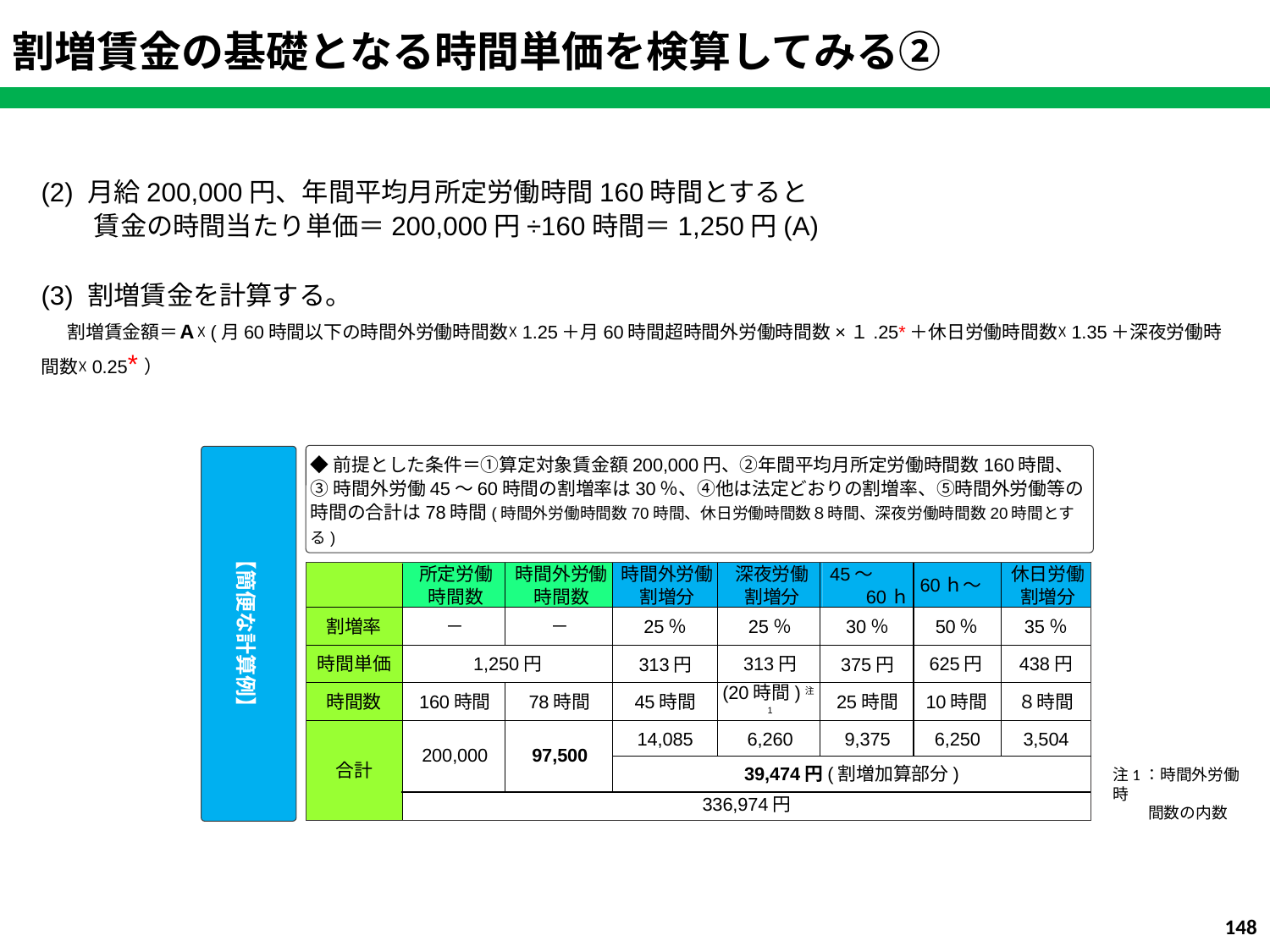

割増賃金の基礎となる時間単価を検算してみる②

(2) 月給200,000円、年間平均月所定労働時間160時間とすると
　　賃金の時間当たり単価＝200,000円÷160時間＝1,250円(A)

(3) 割増賃金を計算する。
　割増賃金額＝Ａ☓(月60時間以下の時間外労働時間数☓1.25＋月60時間超時間外労働時間数×１.25*＋休日労働時間数☓1.35＋深夜労働時間数☓0.25*）
◆前提とした条件＝①算定対象賃金額200,000円、②年間平均月所定労働時間数160時間、
③時間外労働45～60時間の割増率は30％、④他は法定どおりの割増率、⑤時間外労働等の時間の合計は78時間(時間外労働時間数70時間、休日労働時間数８時間、深夜労働時間数20時間とする)
【簡便な計算例】

時間外労働割増分
深夜労働
割増分
時間外労働時間数

所定労働
時間数
45～
60ｈ
60ｈ～
休日労働割増分
25％
25％
－
－
30％
50％
35％
割増率
375円
313円
時間単価
1,250円
313円
625円
438円
160時間
10時間
78時間
(20時間)注1
25時間
８時間
時間数
45時間
合計
200,000
97,500
9,375
14,085
6,260
3,504
6,250
39,474円(割増加算部分)
注1：時間外労働時
　　 間数の内数
336,974円
148